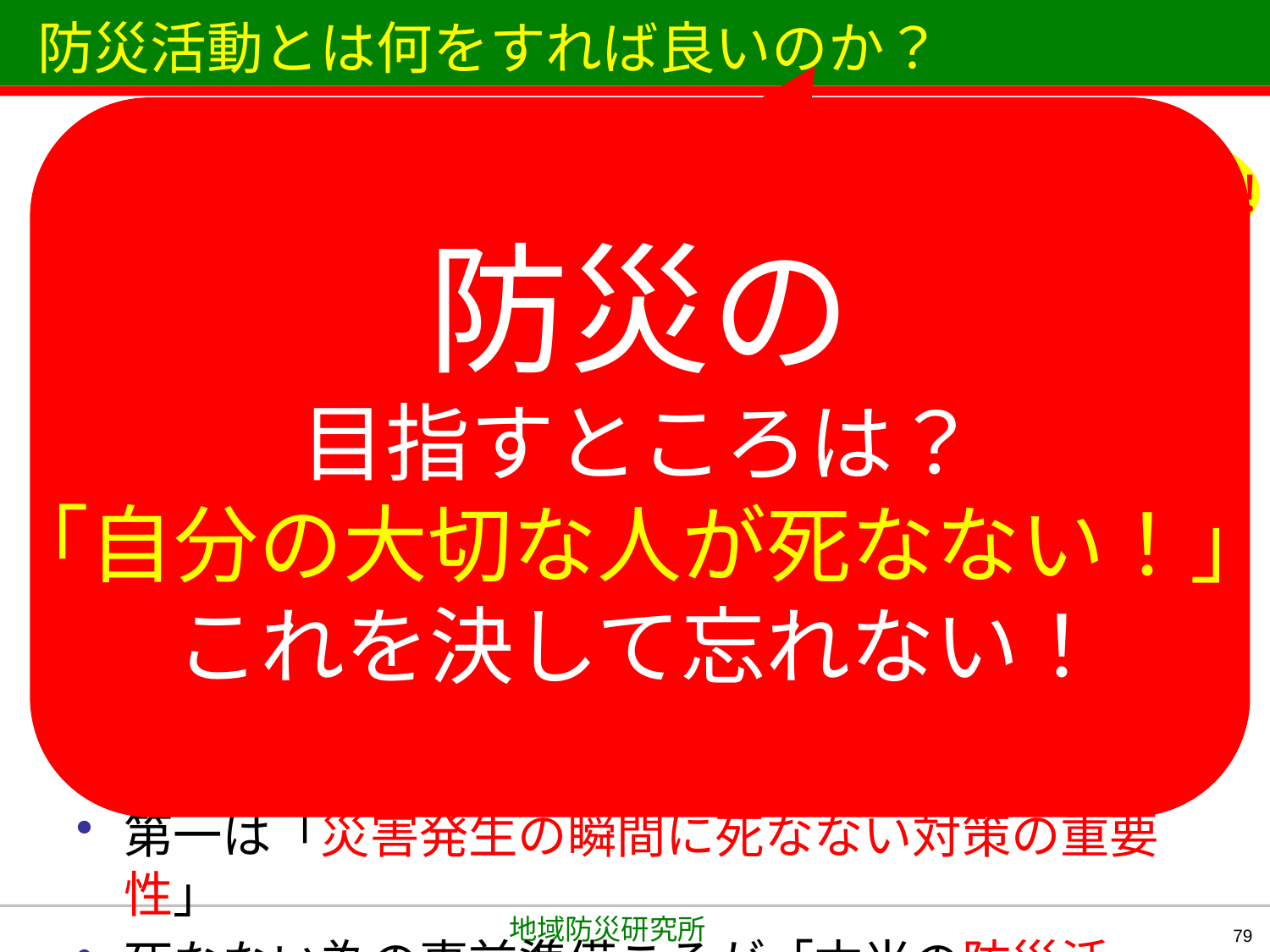

# 防災活動とは何をすれば良いのか？
生き残れる大前提の考えは
捨てろ！
防災の
目指すところは？
「自分の大切な人が死なない！」
これを決して忘れない！
これらの活動も
大切かも知れないが！
避難誘導、消火、救助、応急処置
避難所運営、安否確認、炊き出し等々
これらは、災害が発生した後の事後処理活動
「生き残った人だけが助け合うシステム」の構築
言い換えれば･･･
災害発生の瞬間に亡くなった人は対象外！
自分が生き残ったことを大前提とした活動は×
防災活動は、着眼点をどこに置き、どのように活動をすれば良いのかを定義することから始める必要がある
第一は「災害発生の瞬間に死なない対策の重要性」
死なない為の事前準備こそが「本当の防災活動！」

災害発生の瞬間に
死なない対策
これこそが
防災活動！
共通点がある！